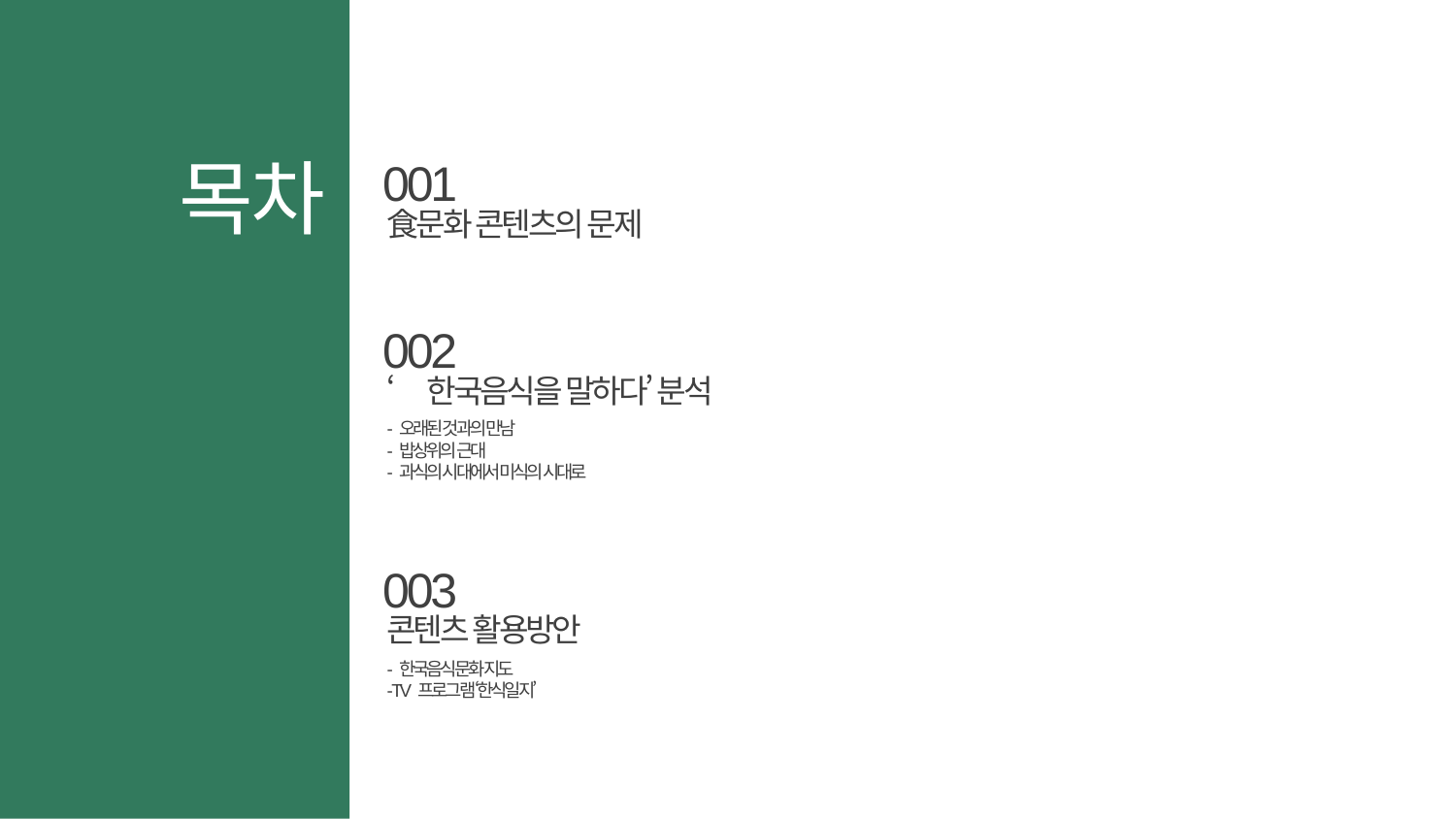

목차
001
食문화 콘텐츠의 문제
002
‘한국음식을 말하다’ 분석
- 오래된 것과의 만남
- 밥상위의 근대
- 과식의 시대에서 미식의 시대로
003
콘텐츠 활용방안
- 한국음식문화 지도
- TV 프로그램 ‘한식일지’